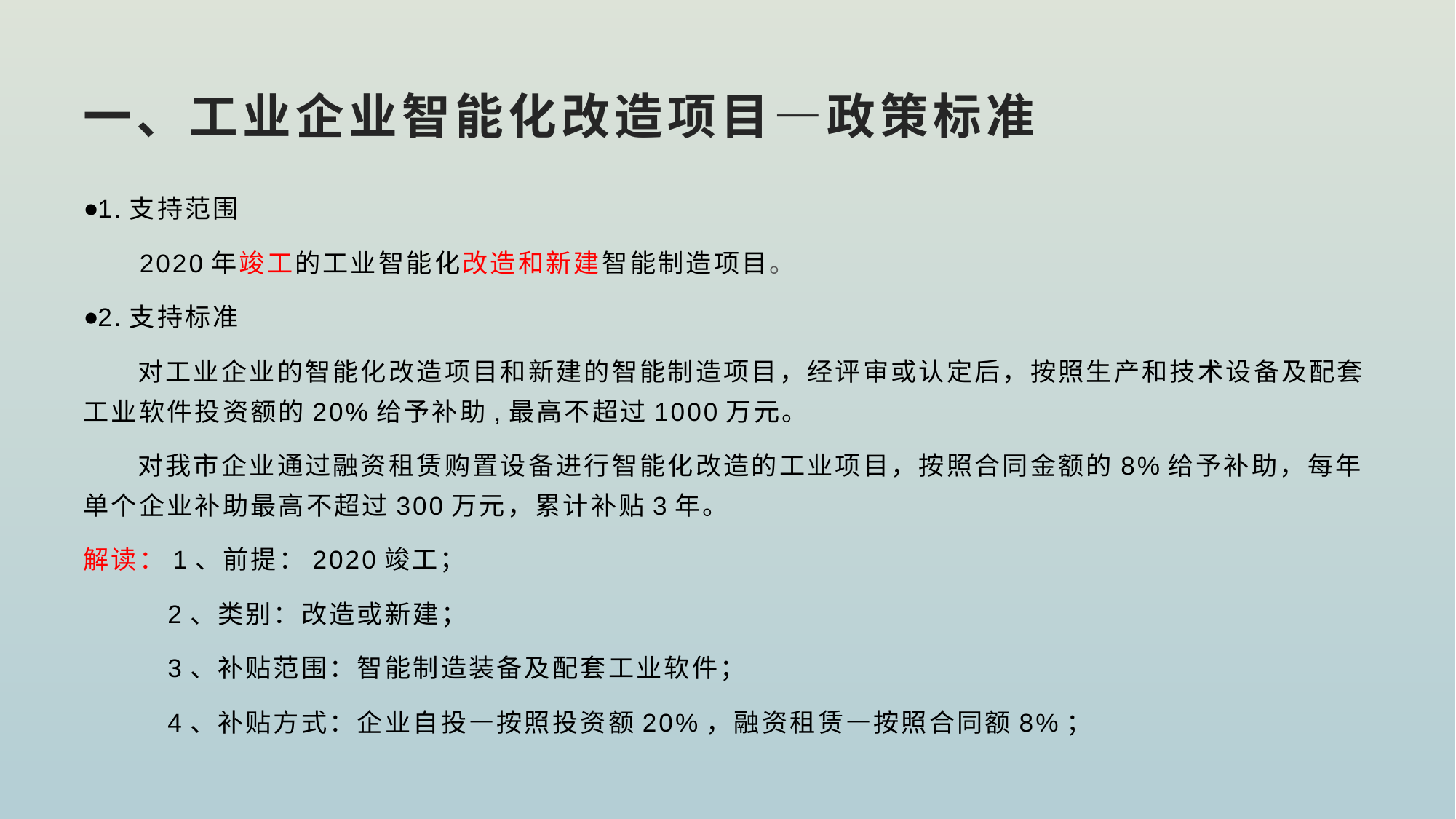

# 一、工业企业智能化改造项目—政策标准
1.支持范围
      2020年竣工的工业智能化改造和新建智能制造项目。
2.支持标准
      对工业企业的智能化改造项目和新建的智能制造项目，经评审或认定后，按照生产和技术设备及配套工业软件投资额的20%给予补助,最高不超过1000万元。
      对我市企业通过融资租赁购置设备进行智能化改造的工业项目，按照合同金额的8%给予补助，每年单个企业补助最高不超过300万元，累计补贴3年。
解读：1、前提：2020竣工；
         2、类别：改造或新建；
         3、补贴范围：智能制造装备及配套工业软件；
         4、补贴方式：企业自投—按照投资额20%，融资租赁—按照合同额8%；